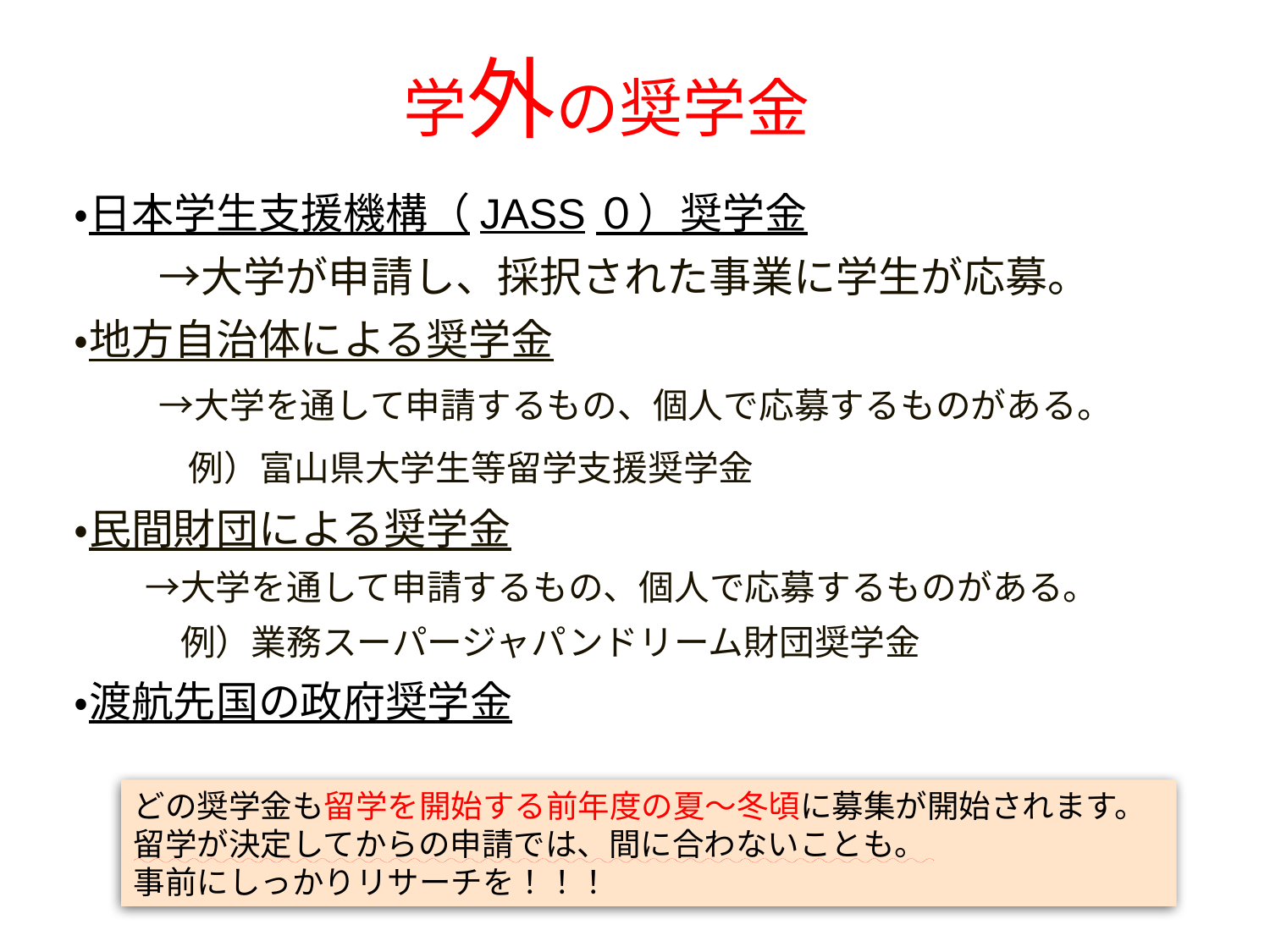

学外の奨学金
・日本学生支援機構（JASS０）奨学金
　　→大学が申請し、採択された事業に学生が応募。
・地方自治体による奨学金
　　→大学を通して申請するもの、個人で応募するものがある。
  　　例）富山県大学生等留学支援奨学金
・民間財団による奨学金
　　→大学を通して申請するもの、個人で応募するものがある。
　　　例）業務スーパージャパンドリーム財団奨学金
・渡航先国の政府奨学金

どの奨学金も留学を開始する前年度の夏～冬頃に募集が開始されます。
留学が決定してからの申請では、間に合わないことも。
事前にしっかりリサーチを！！！